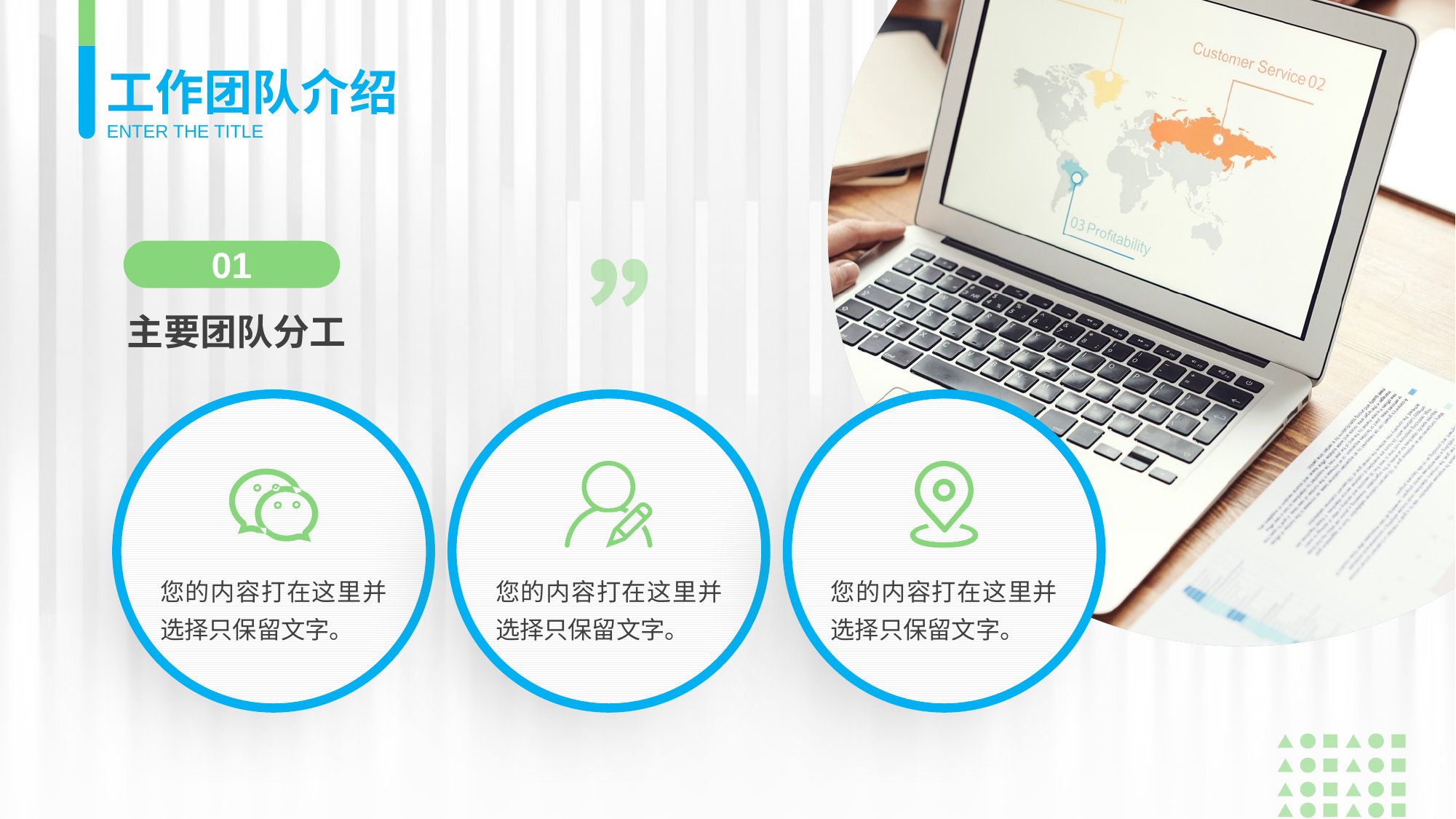

工作团队介绍
ENTER THE TITLE
01

主要团队分工

您的内容打在这里并选择只保留文字。
您的内容打在这里并选择只保留文字。
您的内容打在这里并选择只保留文字。